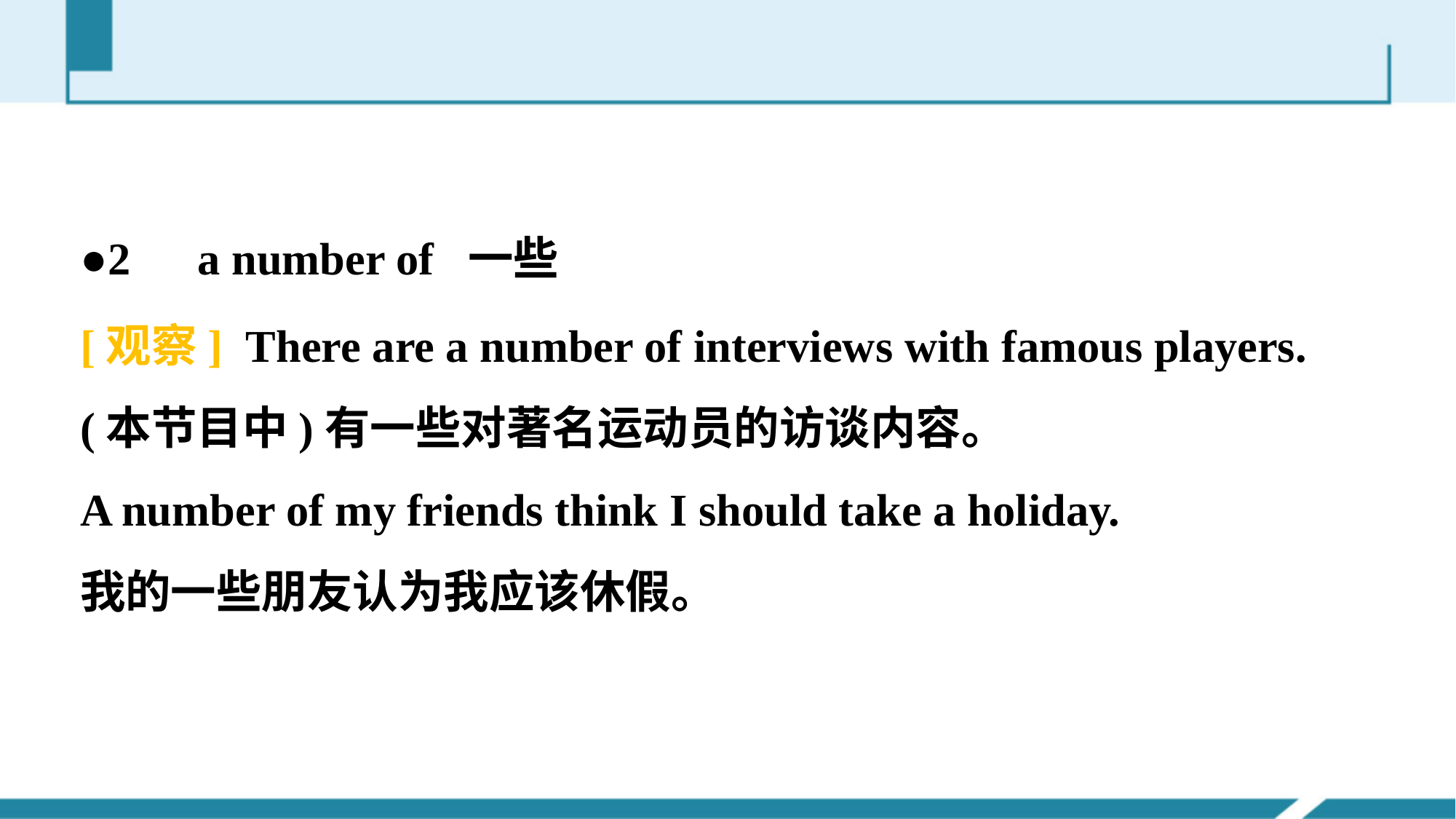

●2　a number of  一些
[观察]  There are a number of interviews with famous players.
(本节目中)有一些对著名运动员的访谈内容。
A number of my friends think I should take a holiday.
我的一些朋友认为我应该休假。